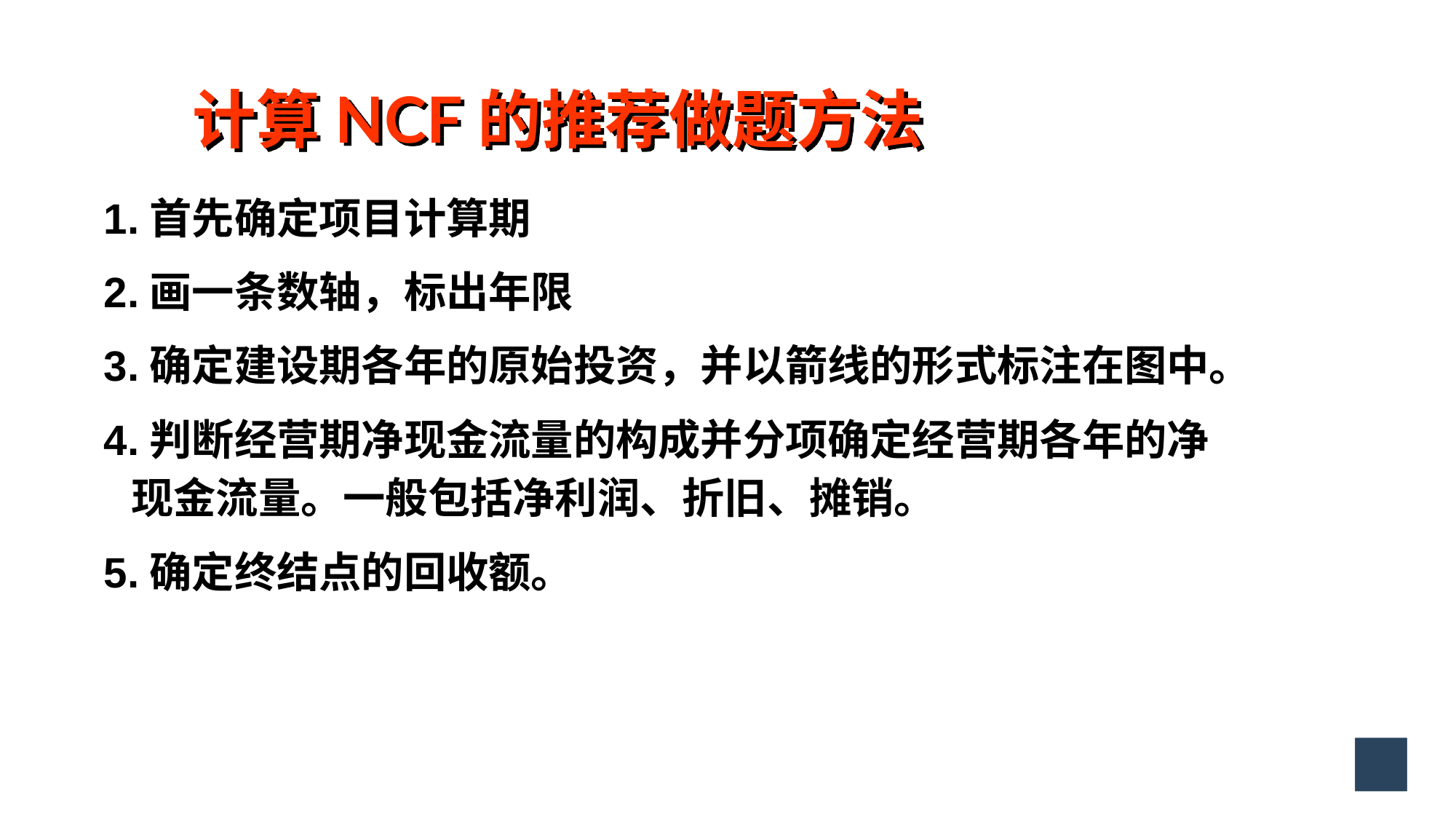

# 计算NCF的推荐做题方法
1.首先确定项目计算期
2.画一条数轴，标出年限
3.确定建设期各年的原始投资，并以箭线的形式标注在图中。
4.判断经营期净现金流量的构成并分项确定经营期各年的净现金流量。一般包括净利润、折旧、摊销。
5.确定终结点的回收额。